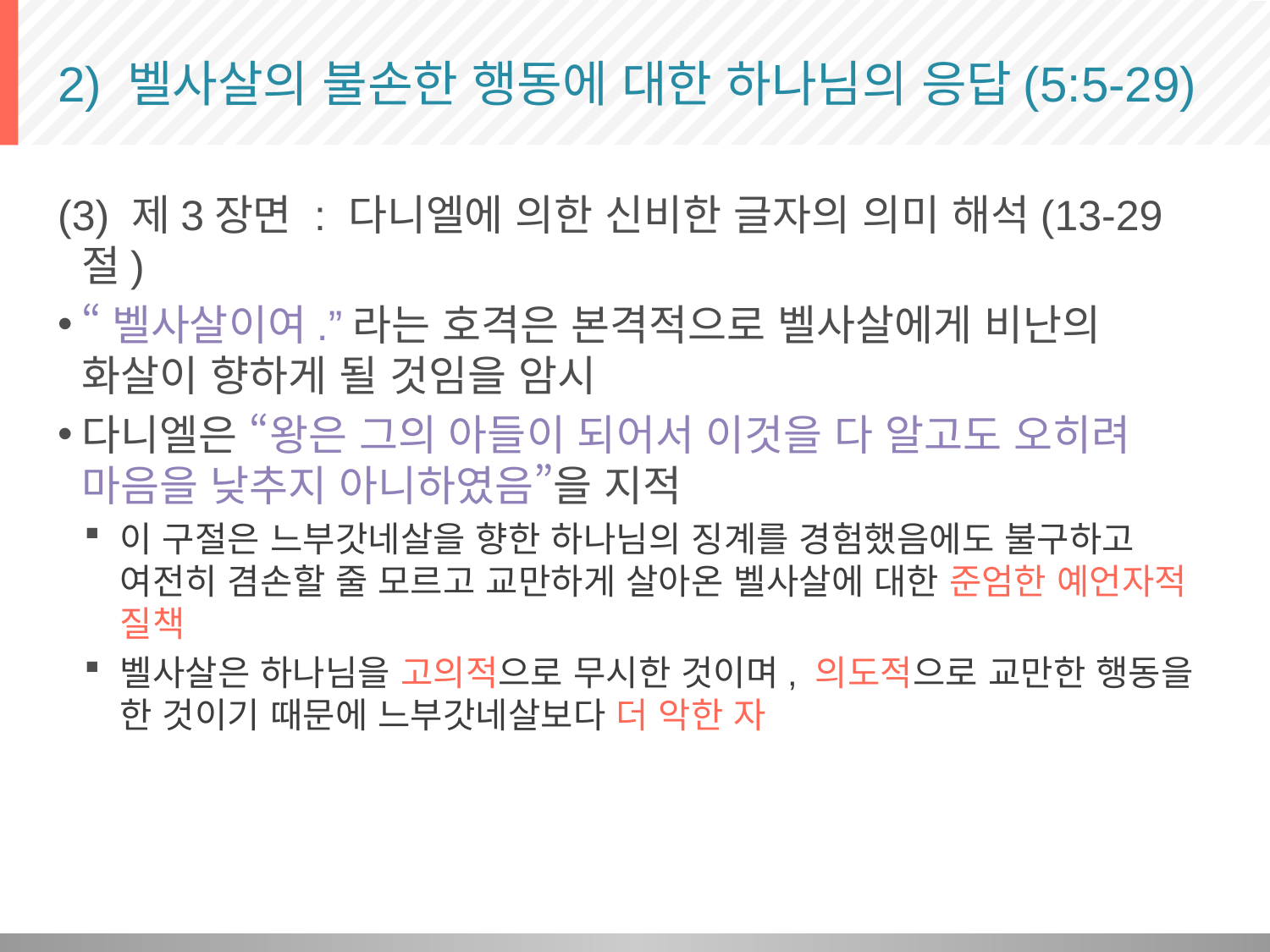

# 2) 벨사살의 불손한 행동에 대한 하나님의 응답(5:5-29)
(3) 제3장면 : 다니엘에 의한 신비한 글자의 의미 해석(13-29절)
“벨사살이여.”라는 호격은 본격적으로 벨사살에게 비난의 화살이 향하게 될 것임을 암시
다니엘은 “왕은 그의 아들이 되어서 이것을 다 알고도 오히려 마음을 낮추지 아니하였음”을 지적
이 구절은 느부갓네살을 향한 하나님의 징계를 경험했음에도 불구하고 여전히 겸손할 줄 모르고 교만하게 살아온 벨사살에 대한 준엄한 예언자적 질책
벨사살은 하나님을 고의적으로 무시한 것이며, 의도적으로 교만한 행동을 한 것이기 때문에 느부갓네살보다 더 악한 자